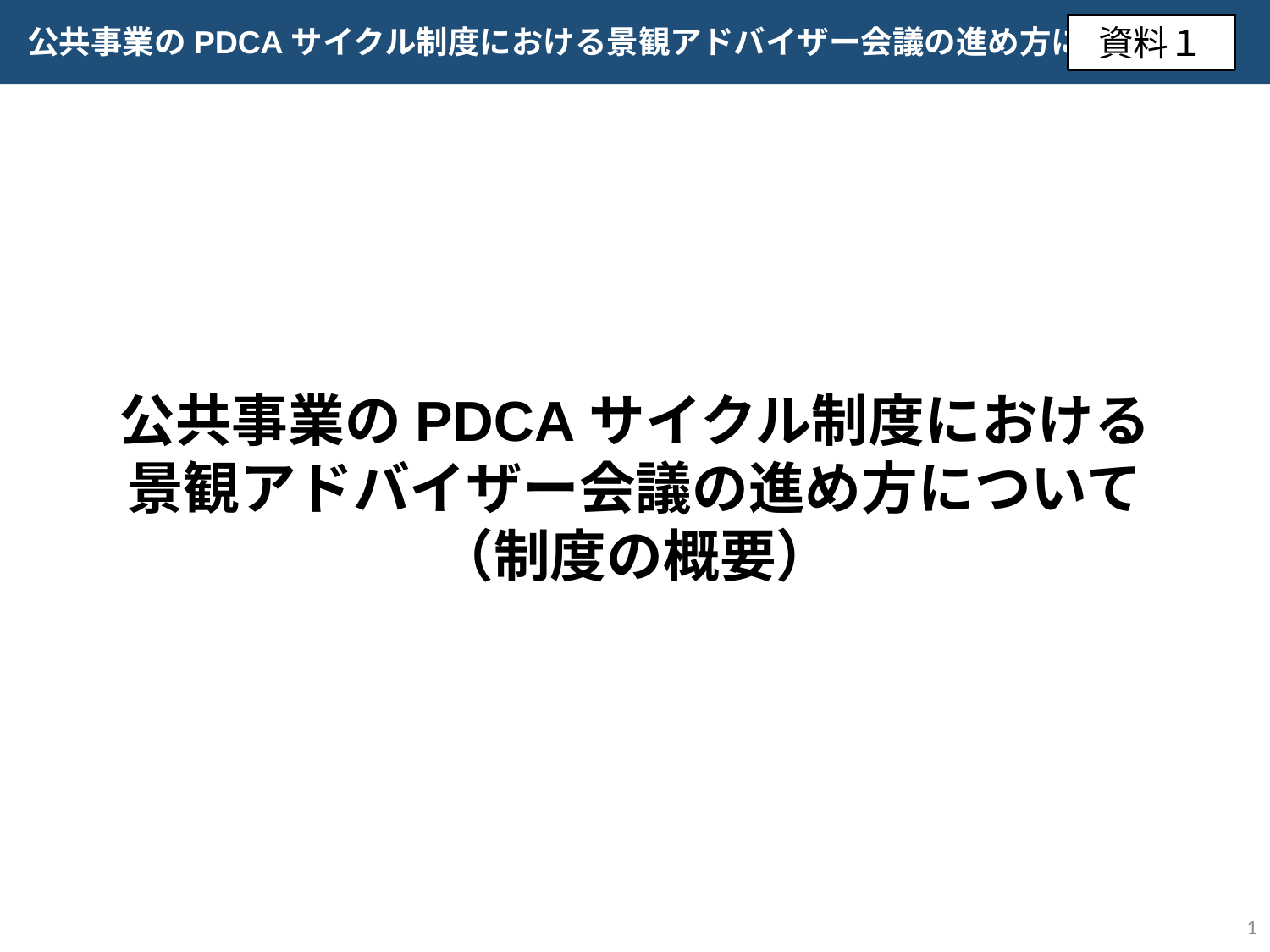

公共事業のPDCAサイクル制度における景観アドバイザー会議の進め方について
資料１
公共事業のPDCAサイクル制度における
景観アドバイザー会議の進め方について
（制度の概要）
1